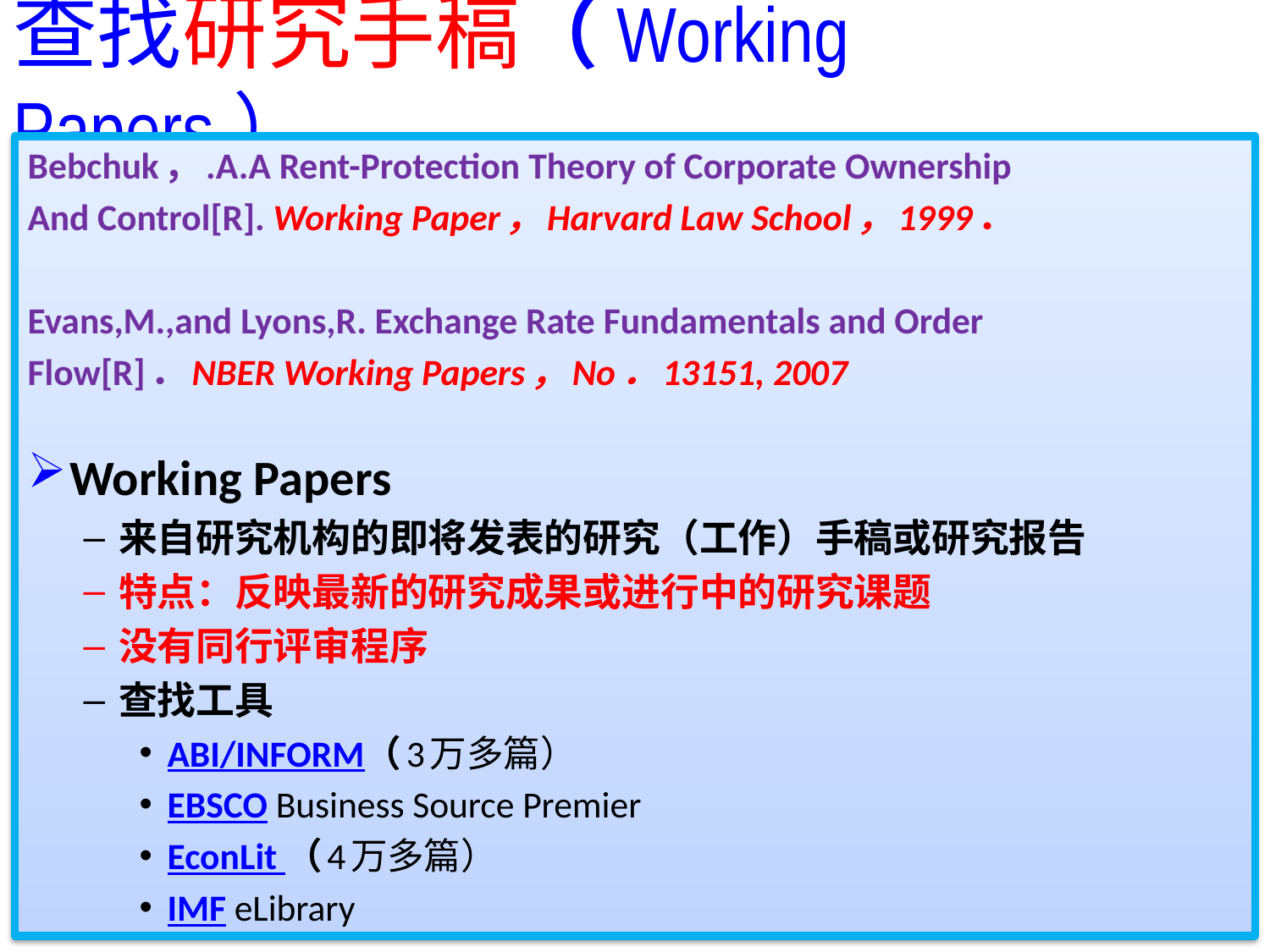

# 查找研究手稿（Working Papers）
Bebchuk，.A.A Rent-Protection Theory of Corporate Ownership
And Control[R]. Working Paper，Harvard Law School，1999．

Evans,M.,and Lyons,R. Exchange Rate Fundamentals and Order
Flow[R]．NBER Working Papers，No．13151, 2007

Working Papers
来自研究机构的即将发表的研究（工作）手稿或研究报告
特点：反映最新的研究成果或进行中的研究课题
没有同行评审程序
查找工具
ABI/INFORM（3万多篇）
EBSCO Business Source Premier
EconLit （4万多篇）
IMF eLibrary